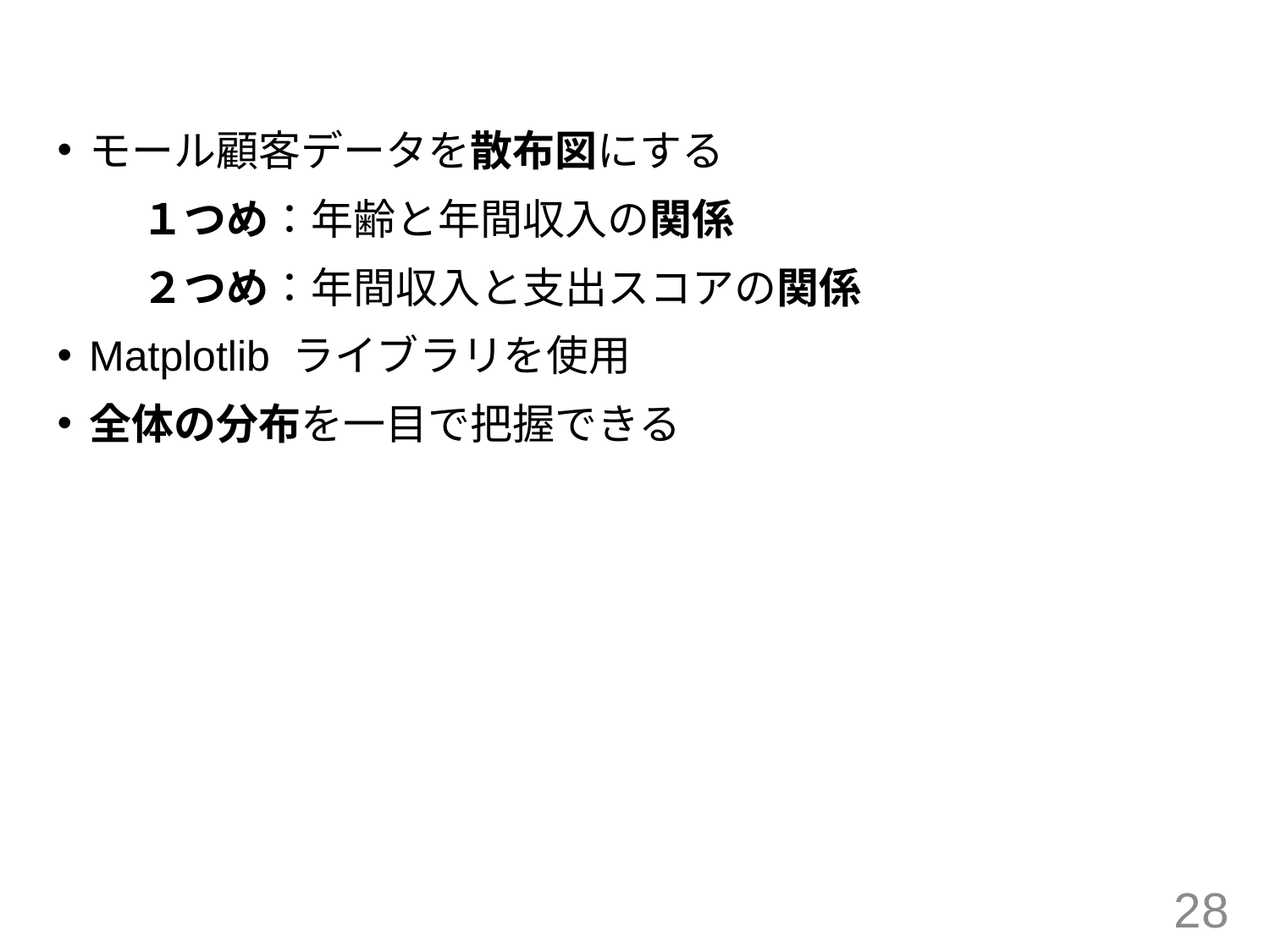

#
モール顧客データを散布図にする
　　１つめ：年齢と年間収入の関係
　　２つめ：年間収入と支出スコアの関係
Matplotlib ライブラリを使用
全体の分布を一目で把握できる

28